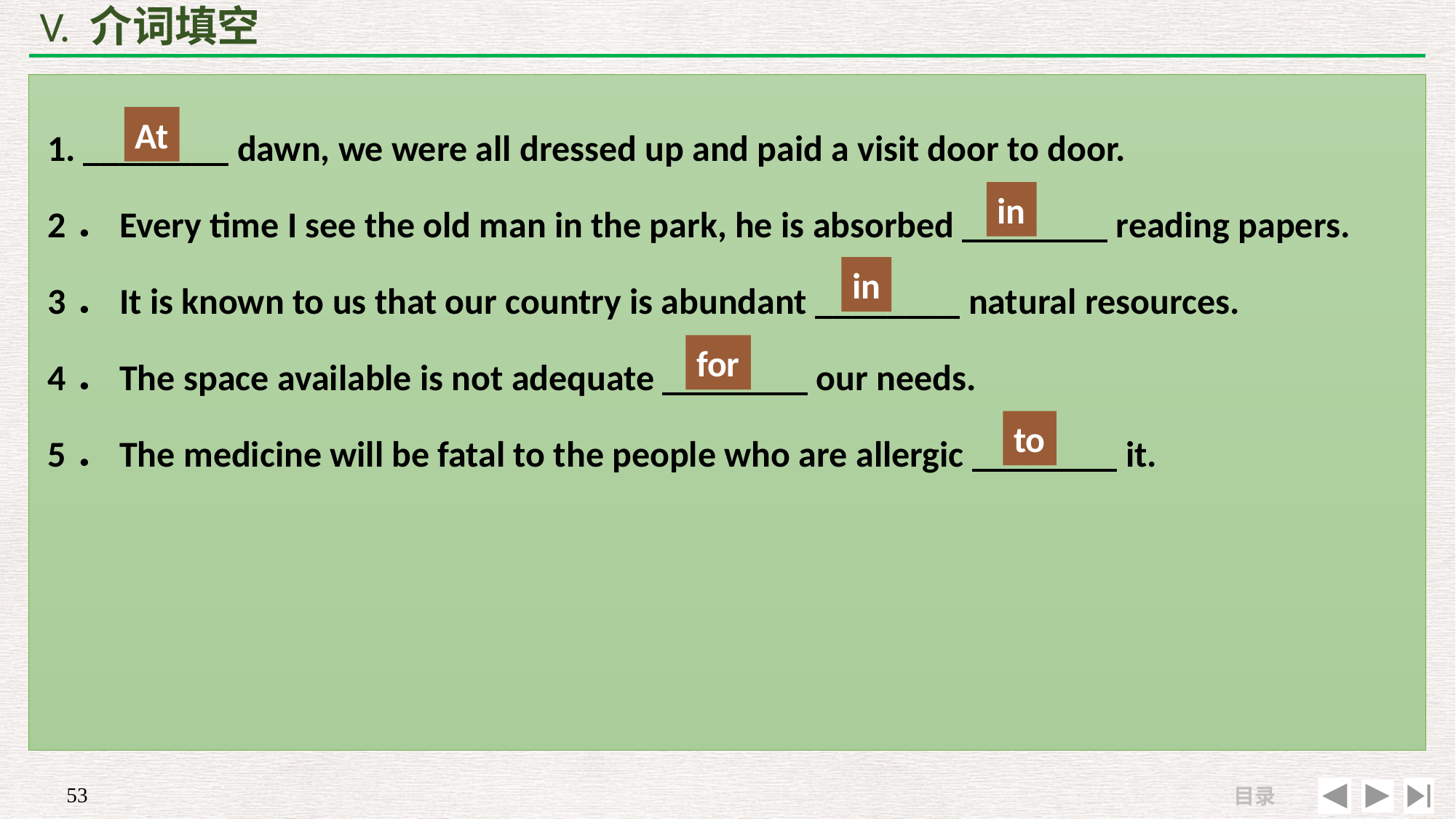

# V. 介词填空

1. ________ dawn, we were all dressed up and paid a visit door to door.
2．Every time I see the old man in the park, he is absorbed ________ reading papers.
3．It is known to us that our country is abundant ________ natural resources.
4．The space available is not adequate ________ our needs.
5．The medicine will be fatal to the people who are allergic ________ it.
At
in
in
for
to